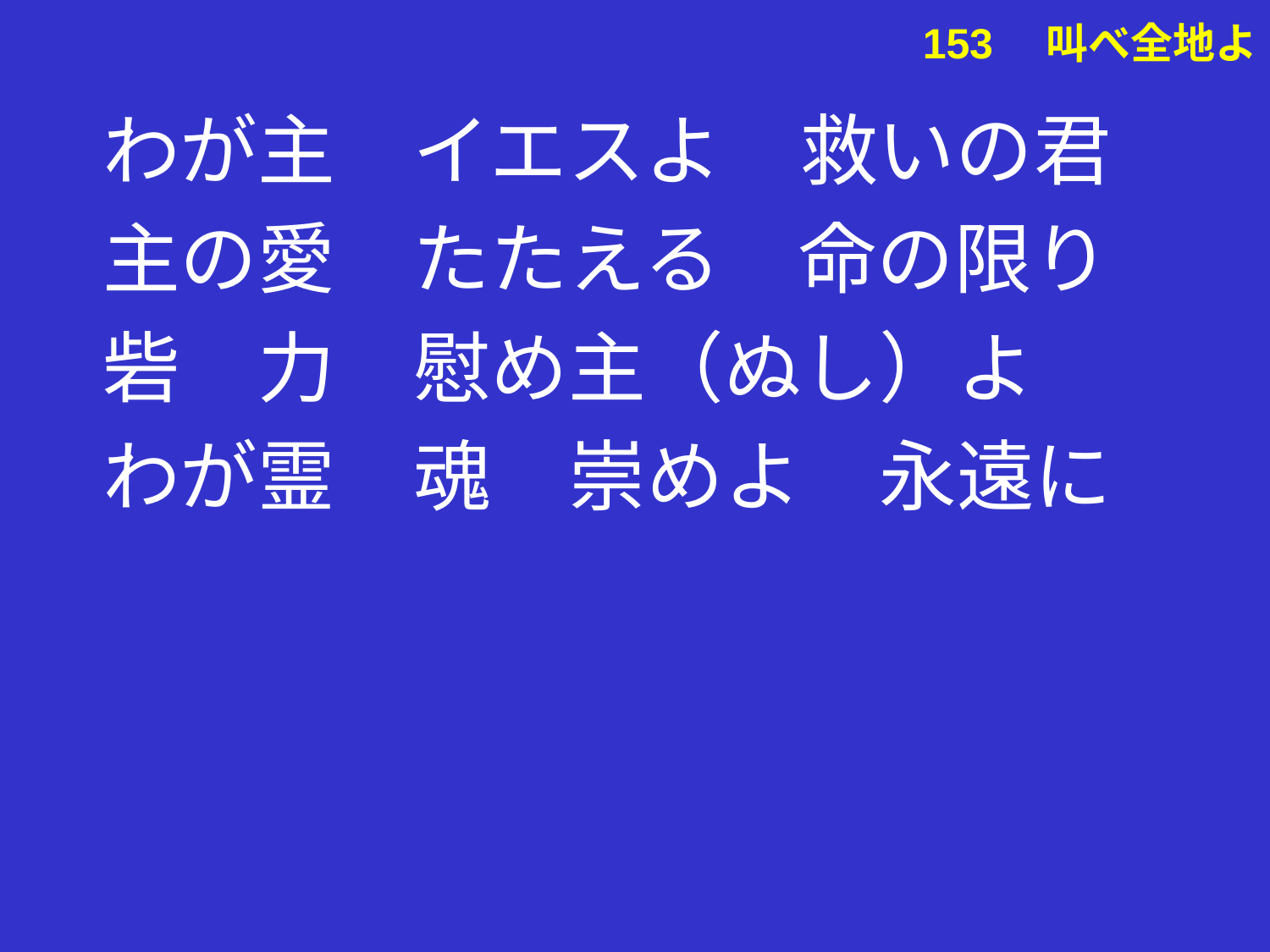

わが主　イエスよ　救いの君
主の愛　たたえる　命の限り
砦　力　慰め主（ぬし）よ
わが霊　魂　崇めよ　永遠に

# 153　叫べ全地よ